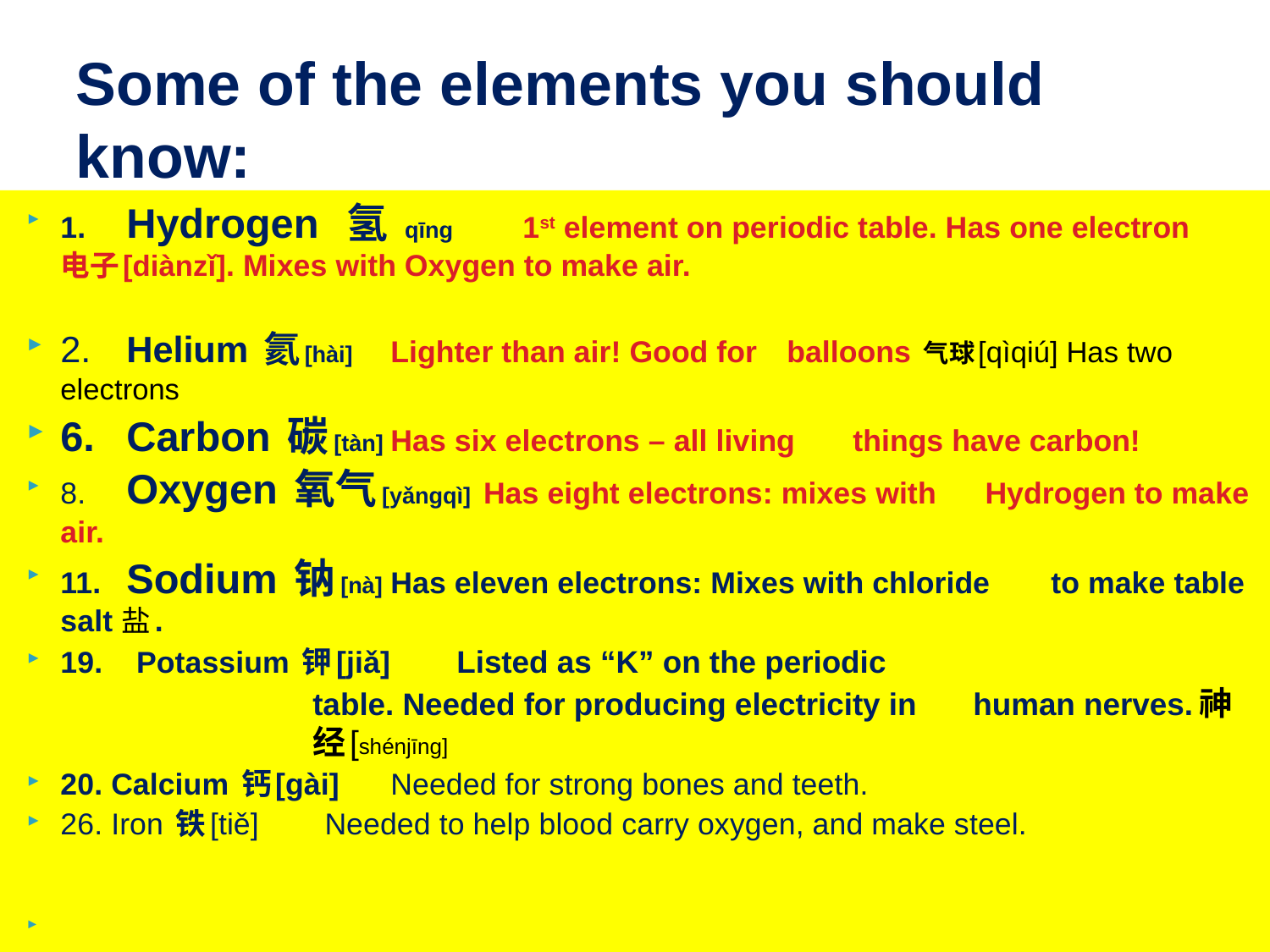

# Some of the elements you should know:
1. 	Hydrogen  氢 qīng 	1st element on periodic table. Has one electron 				电子[diànzǐ]. Mixes with Oxygen to make air.

2. 	Helium 氦[hài] 		Lighter than air! Good for 						balloons 气球[qìqiú] Has two 						electrons
6. 	Carbon 碳[tàn]	Has six electrons – all living 						things have carbon!
8. 	Oxygen 氧气[yǎngqì]  Has eight electrons: mixes with 						Hydrogen to make air.
11. 	Sodium 钠[nà]	Has eleven electrons: Mixes with chloride 				to make table salt 盐.
19.    Potassium 钾[jiǎ] 	Listed as “K” on the periodic
			table. Needed for producing electricity in 		human nerves. 神经[shénjīng]
20. Calcium 钙[gài]		Needed for strong bones and teeth.
26. Iron 铁[tiě]			Needed to help blood carry oxygen, and make steel.

© Gregory Brundage 2011